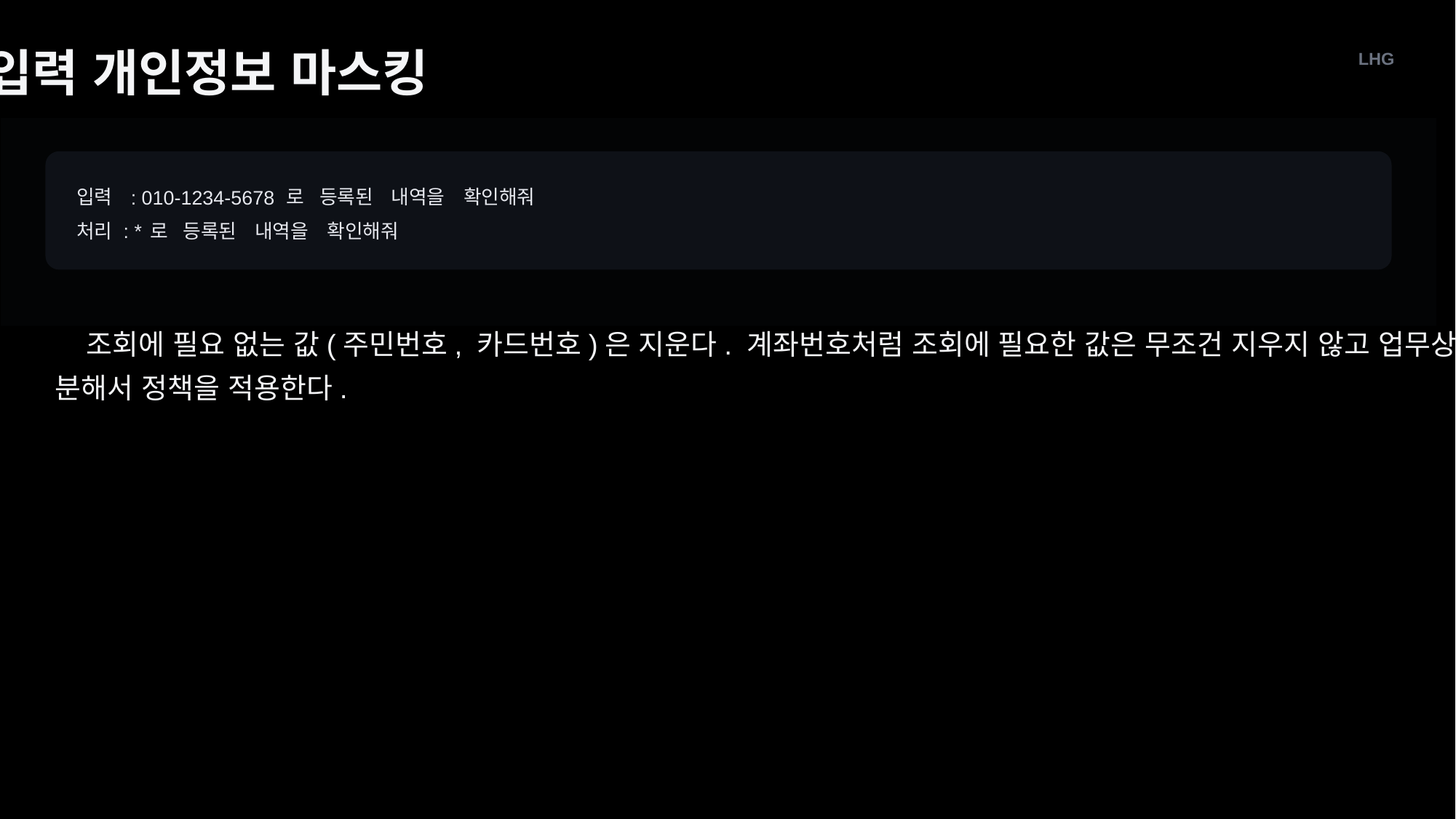

입력 개인정보 마스킹
LHG

입력
로
등록된
내역을
확인해줘
: 010-1234-5678

처리
로
등록된
내역을
확인해줘
: *

조회에 필요 없는 값(주민번호, 카드번호)은 지운다. 계좌번호처럼 조회에 필요한 값은 무조건 지우지 않고 업무상 필요한지 구
분해서 정책을 적용한다.